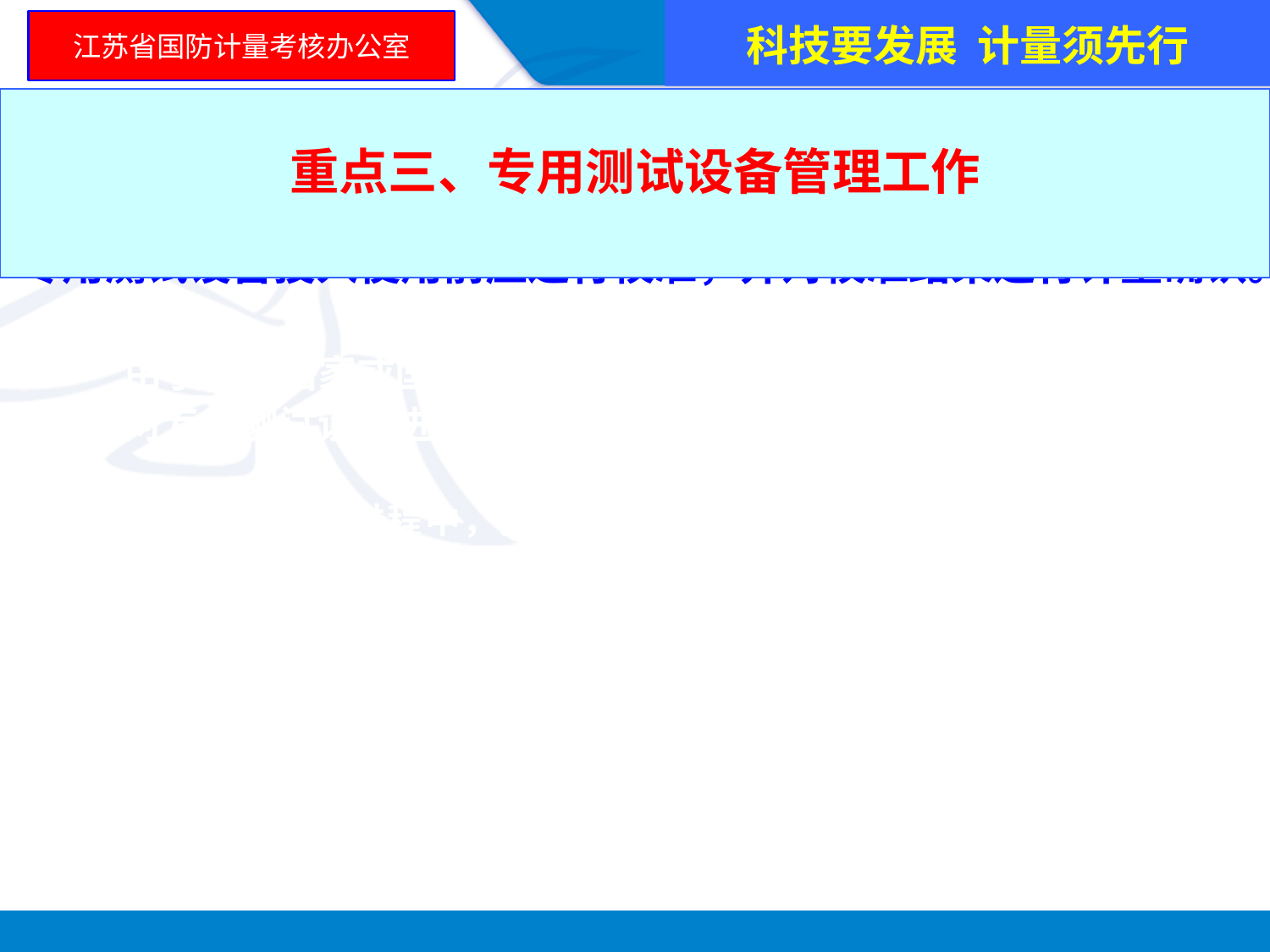

科技要发展  计量须先行
江苏省国防计量考核办公室
重点三、专用测试设备管理工作

专用测试设备投入使用前应进行校准，并对校准结果进行计量确认。

        由于没有国家或国防军工计量技术规范，一般都按企业自编的校准规范对专用测试设备进行校准，并按规定的程序和要求，对校准结果进行计量确认后，方可投入使用。
在专用测试设备研制过程中，应根据其技术指标、性能要求编制校准技术规范，校准规范的编制要求要符合JJF（军工）2-2012《国防军工计量校准规范编制规则》的规定。校准规范必须经过评审并经主管领导审批、发布实施。
专用测试设备校准规范，一般有使用部门的计量机构组织编制。对一些比较特殊或比较复杂的专用测试系统，可以经过委托设备的研制单位制定，或由使用部门和研制单位联合制定。
校准规范必须列入专用测试设备的技术文件资料一并验收。